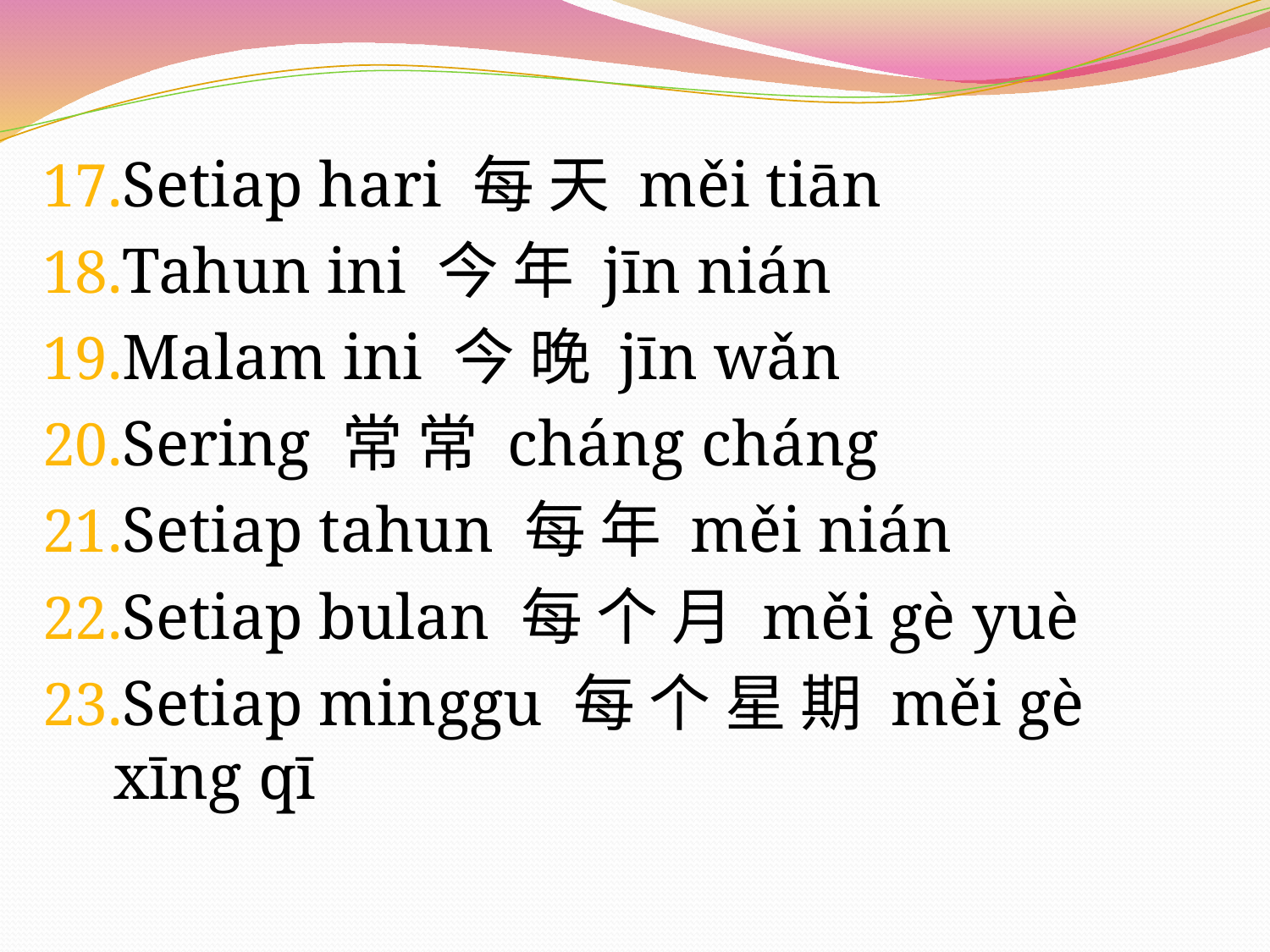

Setiap hari 每 天 měi tiān
Tahun ini 今 年 jīn nián
Malam ini 今 晚 jīn wǎn
Sering 常 常 cháng cháng
Setiap tahun 每 年 měi nián
Setiap bulan 每 个 月 měi gè yuè
Setiap minggu 每 个 星 期 měi gè xīng qī